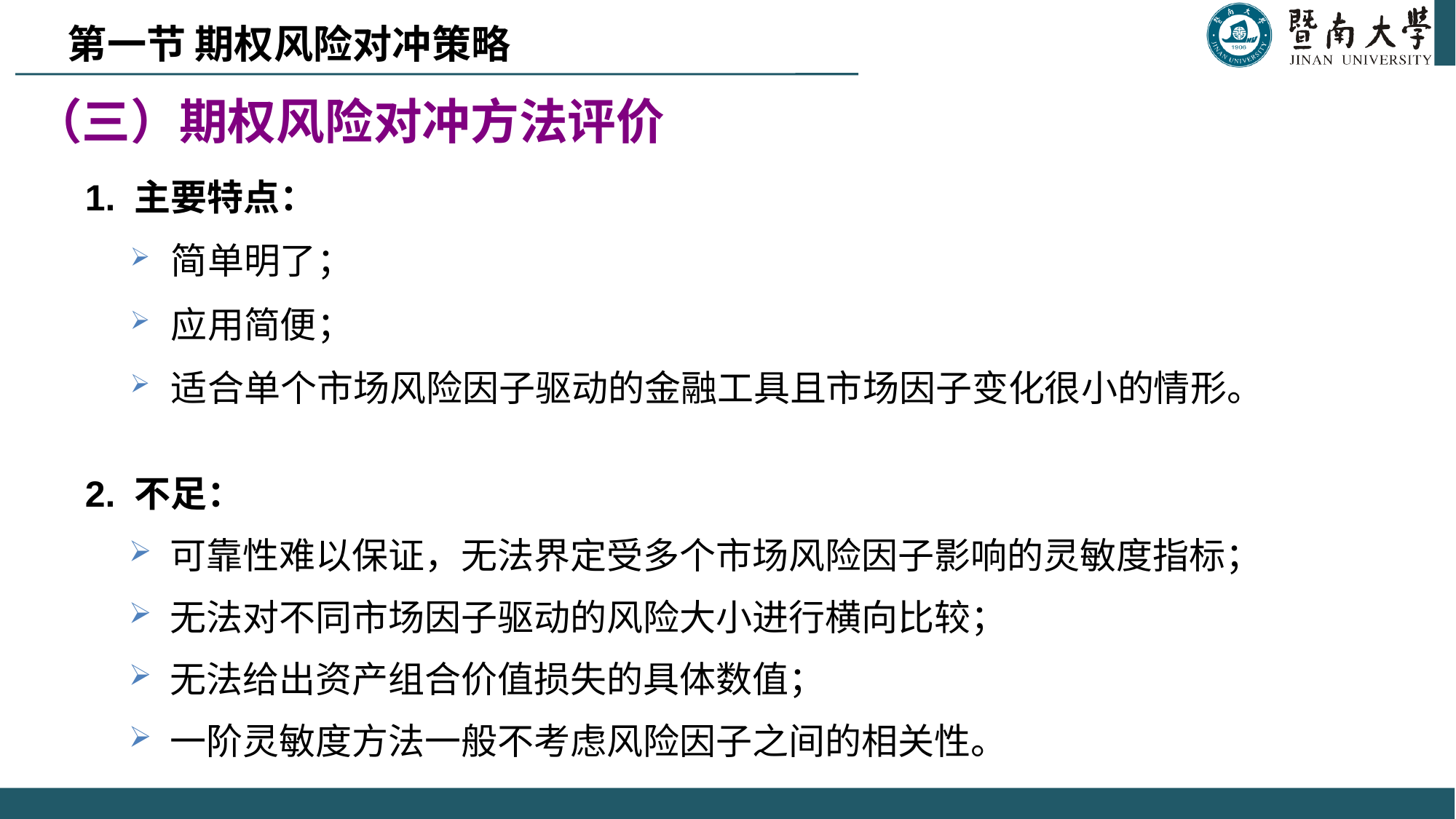

第一节 期权风险对冲策略
# （三）期权风险对冲方法评价
1. 主要特点：
简单明了；
应用简便；
适合单个市场风险因子驱动的金融工具且市场因子变化很小的情形。

2. 不足：
可靠性难以保证，无法界定受多个市场风险因子影响的灵敏度指标；
无法对不同市场因子驱动的风险大小进行横向比较；
无法给出资产组合价值损失的具体数值；
一阶灵敏度方法一般不考虑风险因子之间的相关性。